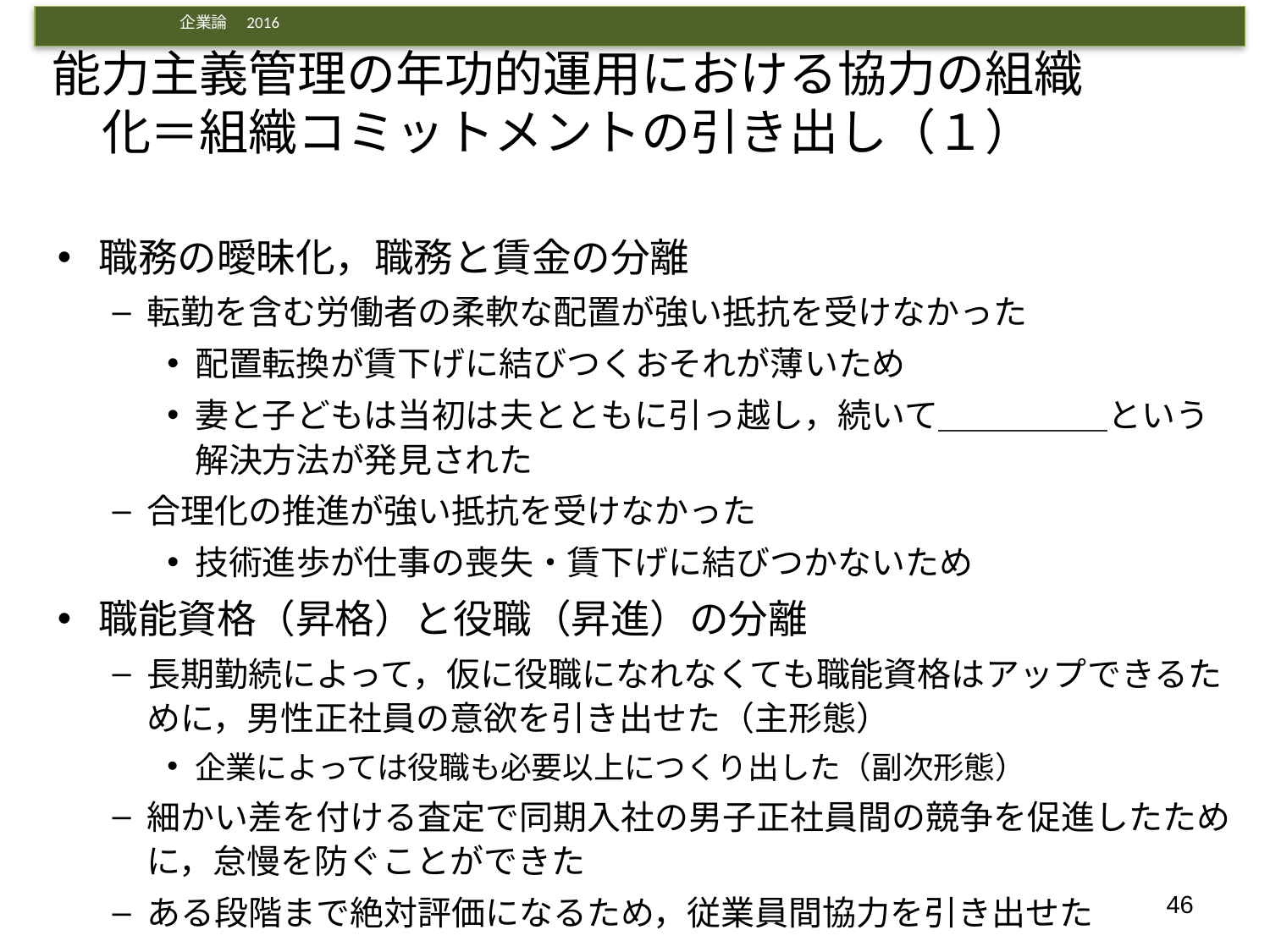

# 能力主義管理の年功的運用における協力の組織化＝組織コミットメントの引き出し（１）
職務の曖昧化，職務と賃金の分離
転勤を含む労働者の柔軟な配置が強い抵抗を受けなかった
配置転換が賃下げに結びつくおそれが薄いため
妻と子どもは当初は夫とともに引っ越し，続いて＿＿＿＿＿という解決方法が発見された
合理化の推進が強い抵抗を受けなかった
技術進歩が仕事の喪失・賃下げに結びつかないため
職能資格（昇格）と役職（昇進）の分離
長期勤続によって，仮に役職になれなくても職能資格はアップできるために，男性正社員の意欲を引き出せた（主形態）
企業によっては役職も必要以上につくり出した（副次形態）
細かい差を付ける査定で同期入社の男子正社員間の競争を促進したために，怠慢を防ぐことができた
ある段階まで絶対評価になるため，従業員間協力を引き出せた
46